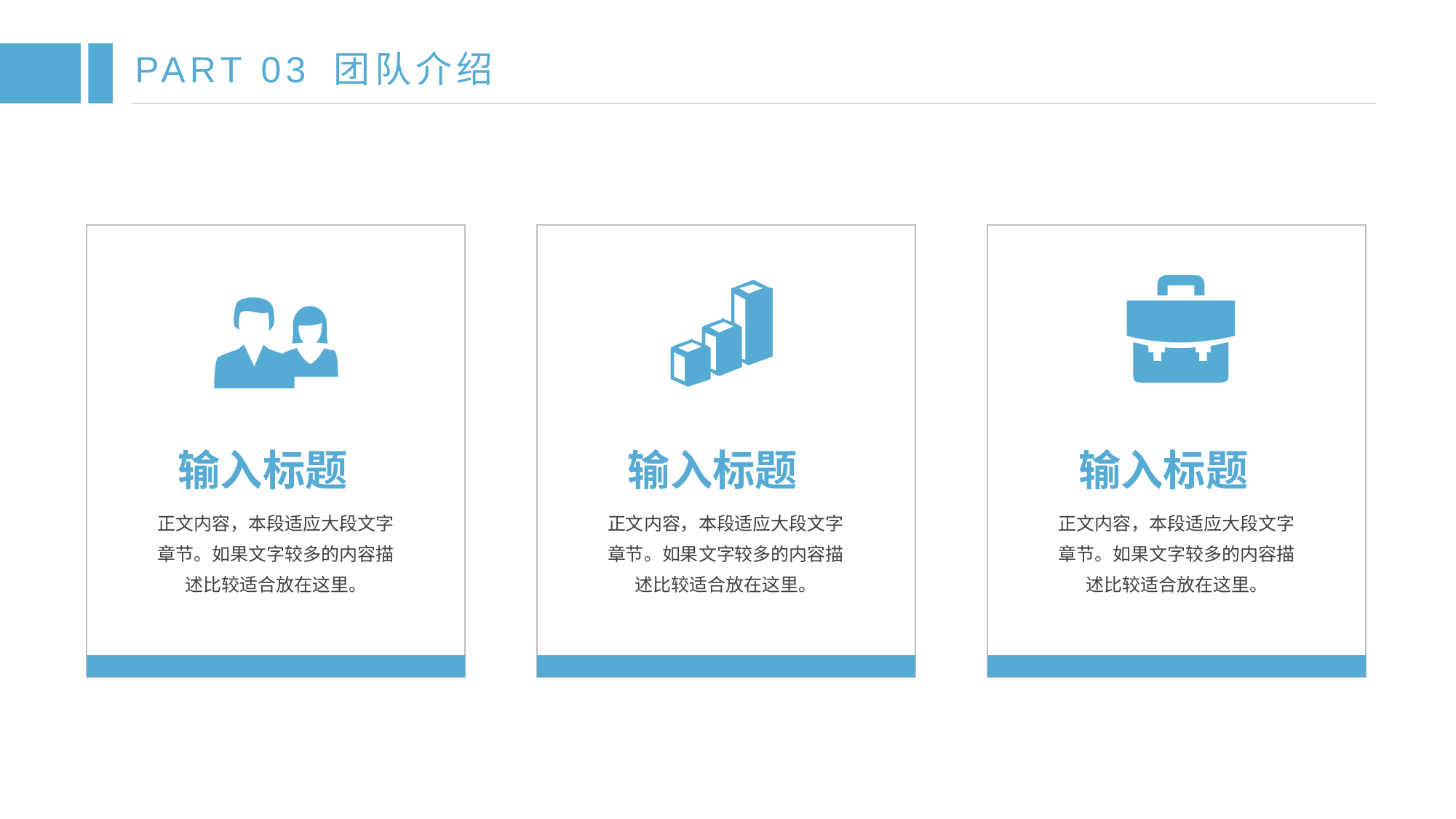

PART 03 团队介绍

输入标题
输入标题
输入标题
正文内容，本段适应大段文字章节。如果文字较多的内容描述比较适合放在这里。
正文内容，本段适应大段文字章节。如果文字较多的内容描述比较适合放在这里。
正文内容，本段适应大段文字章节。如果文字较多的内容描述比较适合放在这里。